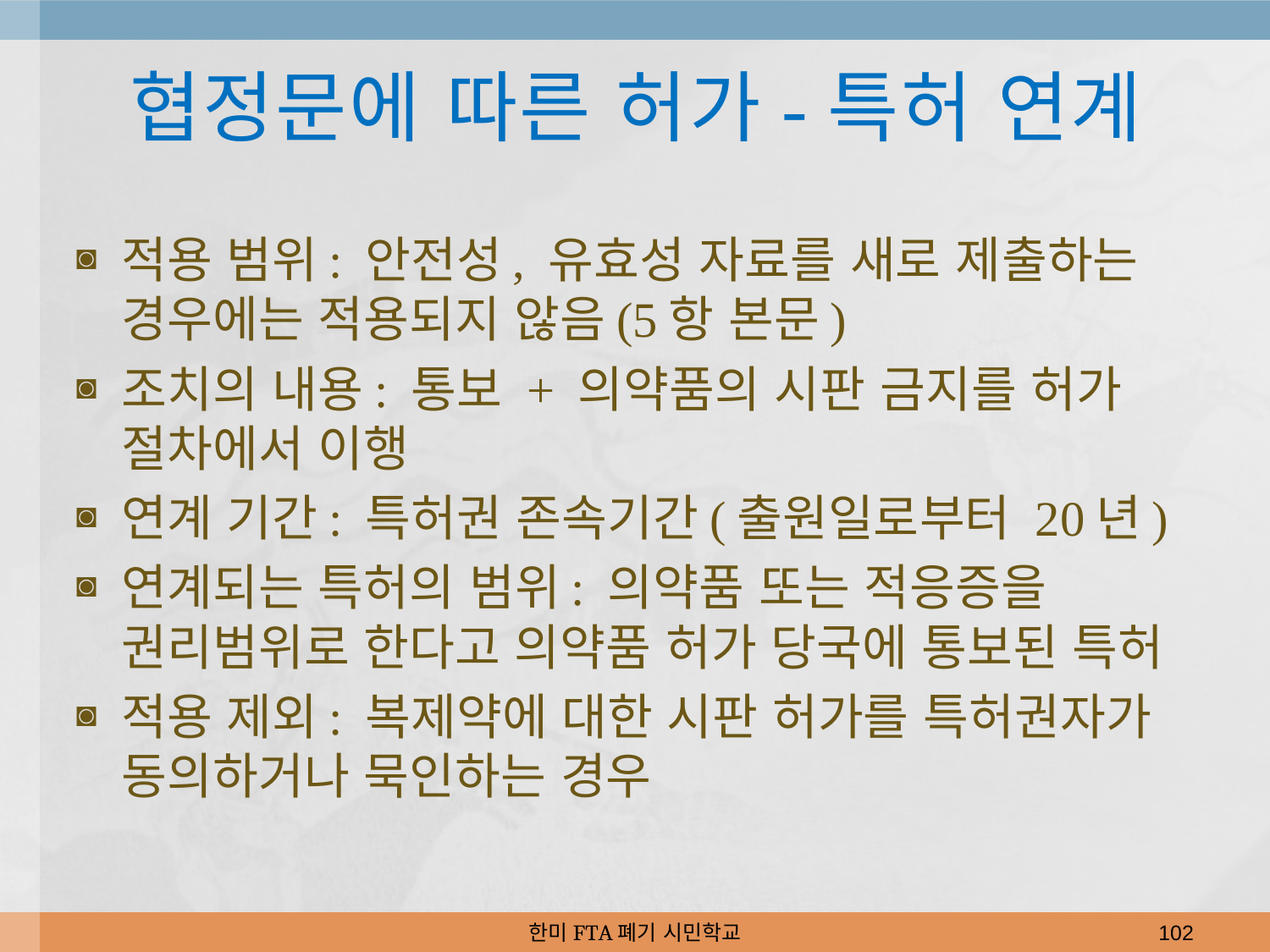

# 협정문에 따른 허가-특허 연계
적용 범위: 안전성, 유효성 자료를 새로 제출하는 경우에는 적용되지 않음(5항 본문)
조치의 내용: 통보 + 의약품의 시판 금지를 허가 절차에서 이행
연계 기간: 특허권 존속기간(출원일로부터 20년)
연계되는 특허의 범위: 의약품 또는 적응증을 권리범위로 한다고 의약품 허가 당국에 통보된 특허
적용 제외: 복제약에 대한 시판 허가를 특허권자가 동의하거나 묵인하는 경우

한미FTA폐기 시민학교
102